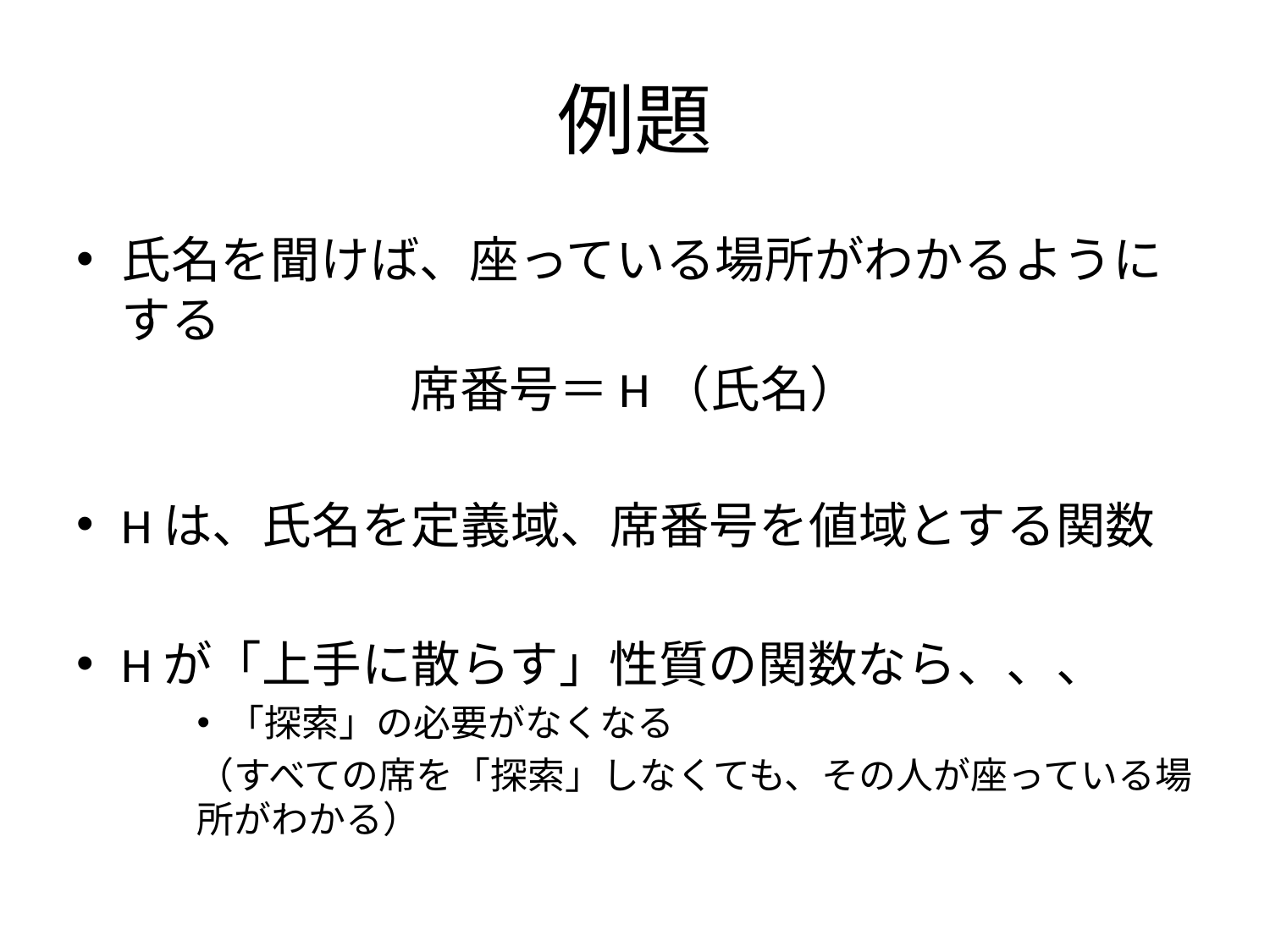

# 例題
氏名を聞けば、座っている場所がわかるようにする
席番号＝H（氏名）

Hは、氏名を定義域、席番号を値域とする関数

Hが「上手に散らす」性質の関数なら、、、
「探索」の必要がなくなる
（すべての席を「探索」しなくても、その人が座っている場所がわかる）